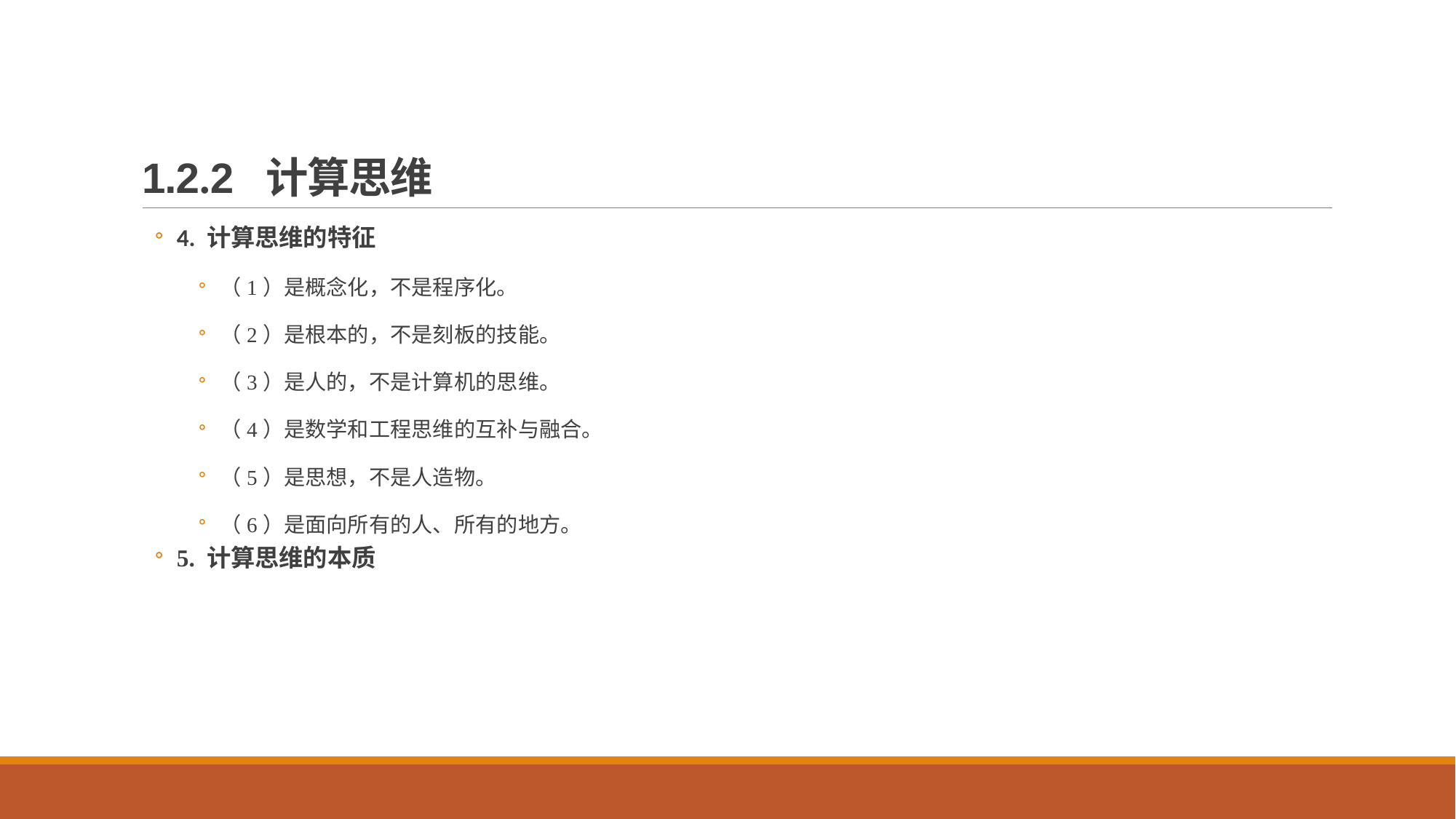

# 1.2.2  计算思维
4. 计算思维的特征
（1）是概念化，不是程序化。
（2）是根本的，不是刻板的技能。
（3）是人的，不是计算机的思维。
（4）是数学和工程思维的互补与融合。
（5）是思想，不是人造物。
（6）是面向所有的人、所有的地方。
5. 计算思维的本质